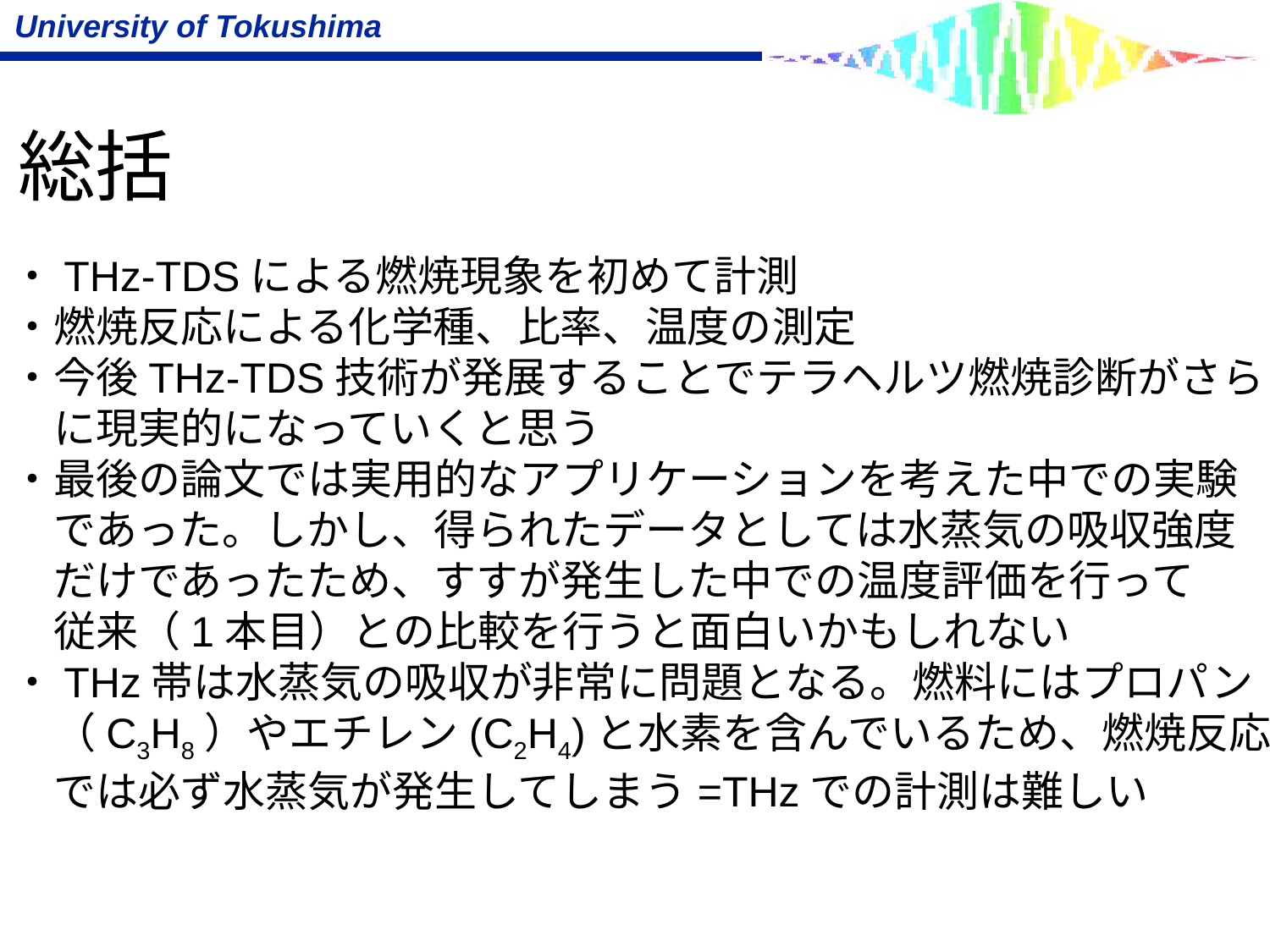

# 総括
・THz-TDSによる燃焼現象を初めて計測
・燃焼反応による化学種、比率、温度の測定
・今後THz-TDS技術が発展することでテラヘルツ燃焼診断がさら
　に現実的になっていくと思う
・最後の論文では実用的なアプリケーションを考えた中での実験
　であった。しかし、得られたデータとしては水蒸気の吸収強度
　だけであったため、すすが発生した中での温度評価を行って
　従来（1本目）との比較を行うと面白いかもしれない
・THz帯は水蒸気の吸収が非常に問題となる。燃料にはプロパン
　（C3H8）やエチレン(C2H4)と水素を含んでいるため、燃焼反応
　では必ず水蒸気が発生してしまう=THzでの計測は難しい